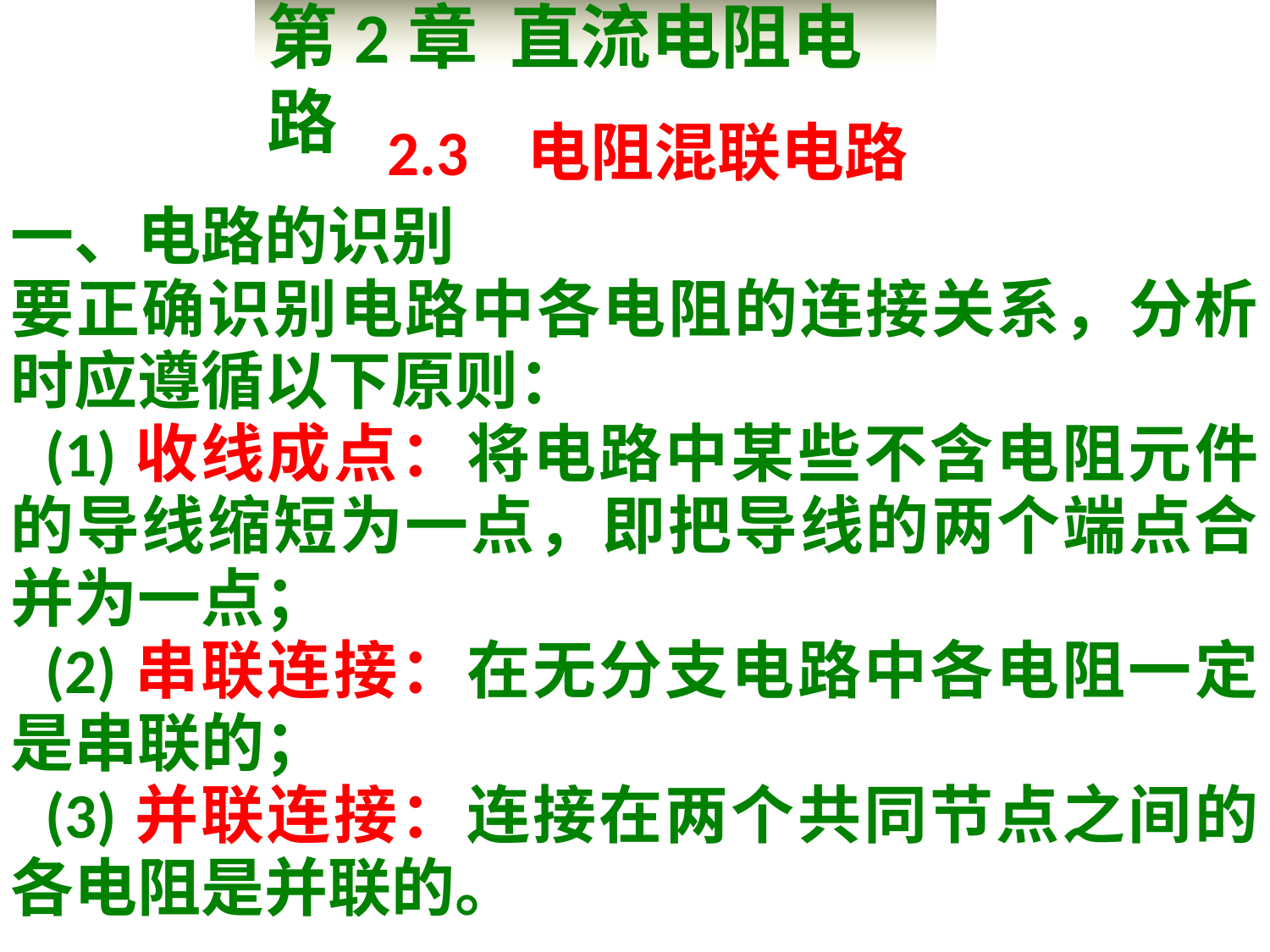

第2章  直流电阻电路
2.3   电阻混联电路
一、电路的识别
要正确识别电路中各电阻的连接关系，分析时应遵循以下原则：
  (1)收线成点：将电路中某些不含电阻元件的导线缩短为一点，即把导线的两个端点合并为一点；
  (2)串联连接：在无分支电路中各电阻一定是串联的；
  (3)并联连接：连接在两个共同节点之间的各电阻是并联的。